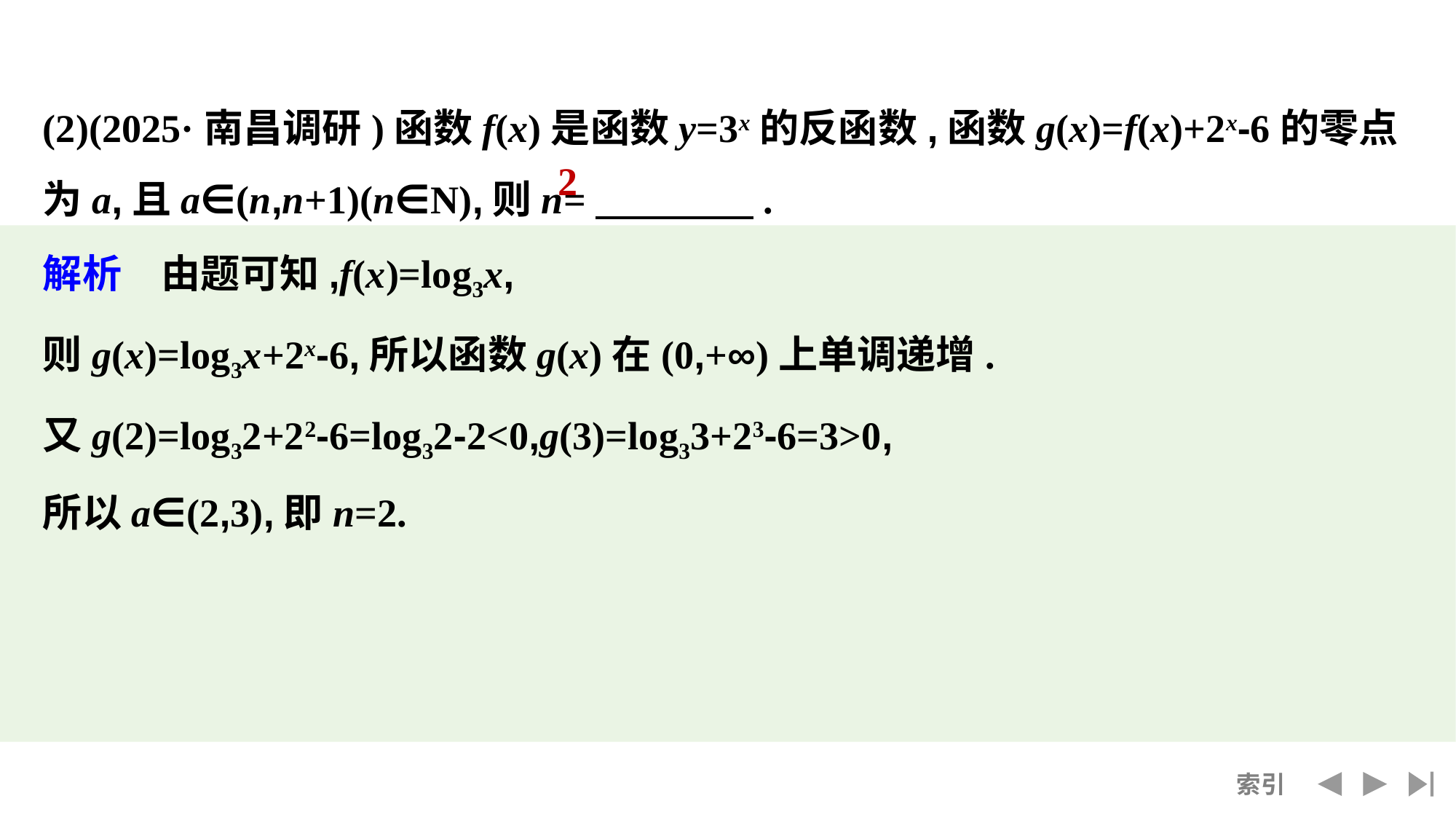

(2)(2025·南昌调研)函数f(x)是函数y=3x的反函数,函数g(x)=f(x)+2x-6的零点为a,且a∈(n,n+1)(n∈N),则n=　　　　.
解析　由题可知,f(x)=log3x,
则g(x)=log3x+2x-6,所以函数g(x)在(0,+∞)上单调递增.
又g(2)=log32+22-6=log32-2<0,g(3)=log33+23-6=3>0,
所以a∈(2,3),即n=2.
2